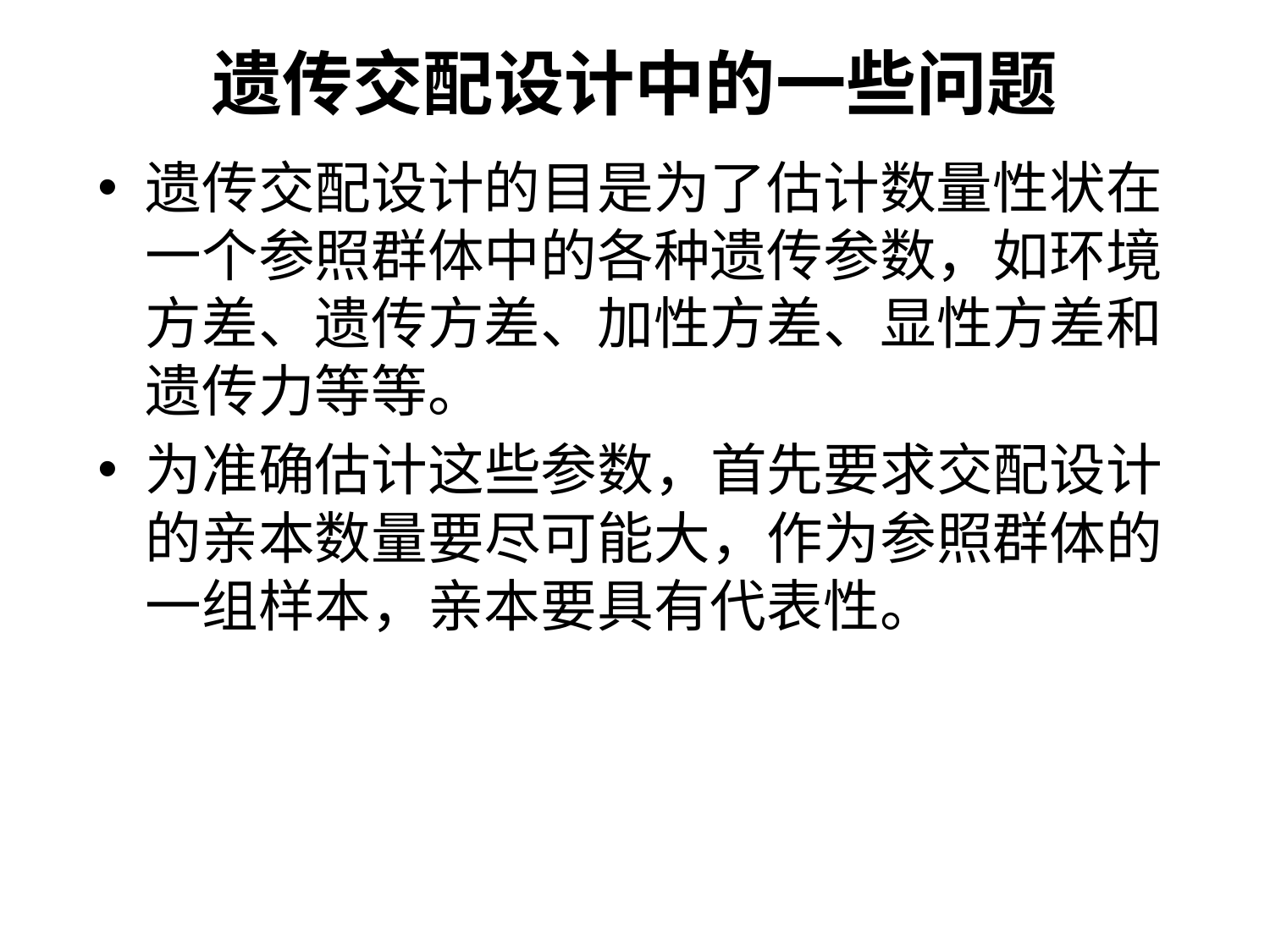

# 遗传交配设计中的一些问题
遗传交配设计的目是为了估计数量性状在一个参照群体中的各种遗传参数，如环境方差、遗传方差、加性方差、显性方差和遗传力等等。
为准确估计这些参数，首先要求交配设计的亲本数量要尽可能大，作为参照群体的一组样本，亲本要具有代表性。